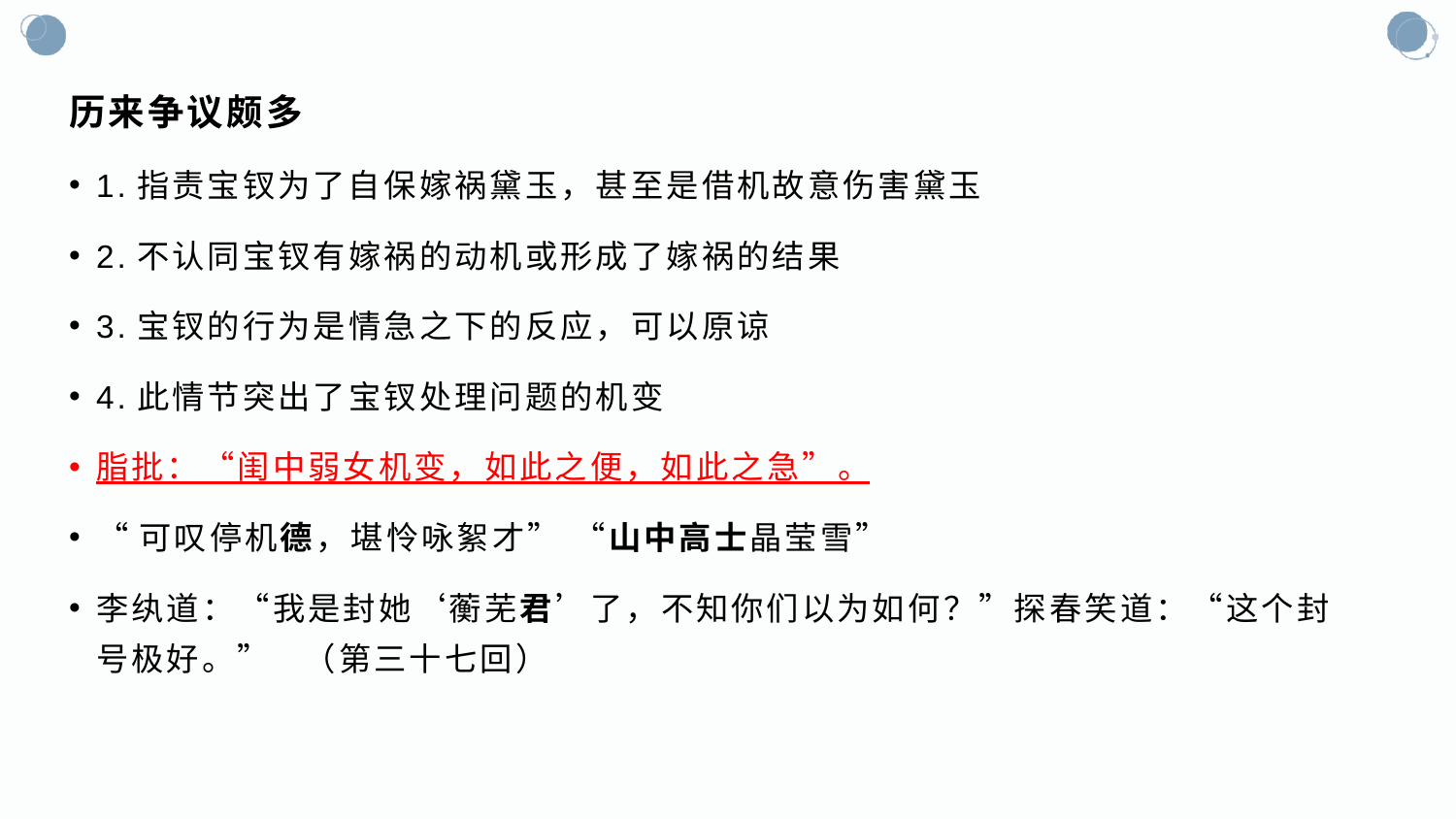

历来争议颇多
1.指责宝钗为了自保嫁祸黛玉，甚至是借机故意伤害黛玉
2.不认同宝钗有嫁祸的动机或形成了嫁祸的结果
3.宝钗的行为是情急之下的反应，可以原谅
4.此情节突出了宝钗处理问题的机变
脂批：“闺中弱女机变，如此之便，如此之急”。
“可叹停机德，堪怜咏絮才” “山中高士晶莹雪”
李纨道：“我是封她‘蘅芜君’了，不知你们以为如何？”探春笑道：“这个封号极好。”   （第三十七回）